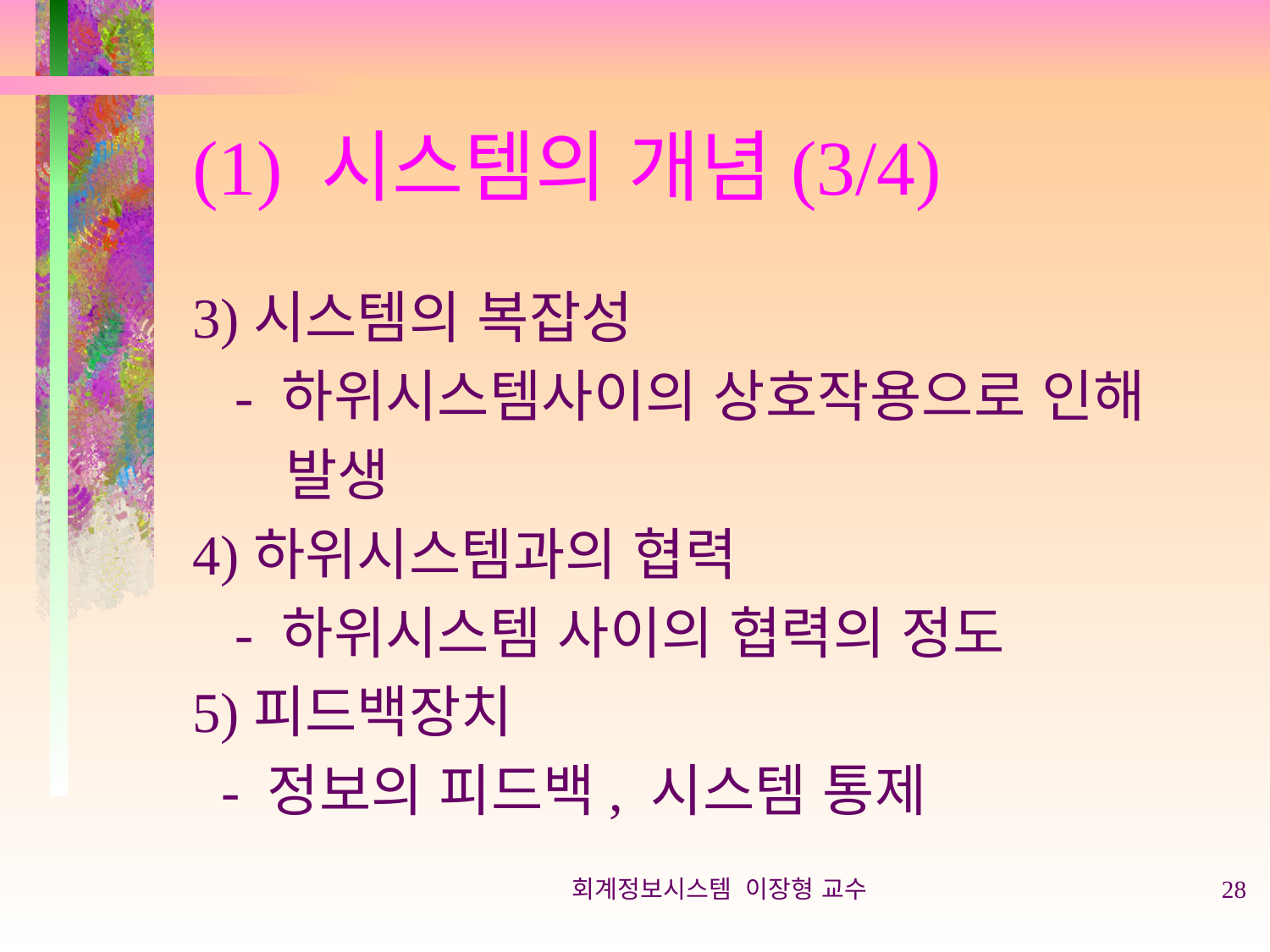

# (1) 시스템의 개념(3/4)
3)시스템의 복잡성
   - 하위시스템사이의 상호작용으로 인해
     발생
4)하위시스템과의 협력
   - 하위시스템 사이의 협력의 정도
5)피드백장치
  - 정보의 피드백, 시스템 통제
회계정보시스템  이장형 교수
28